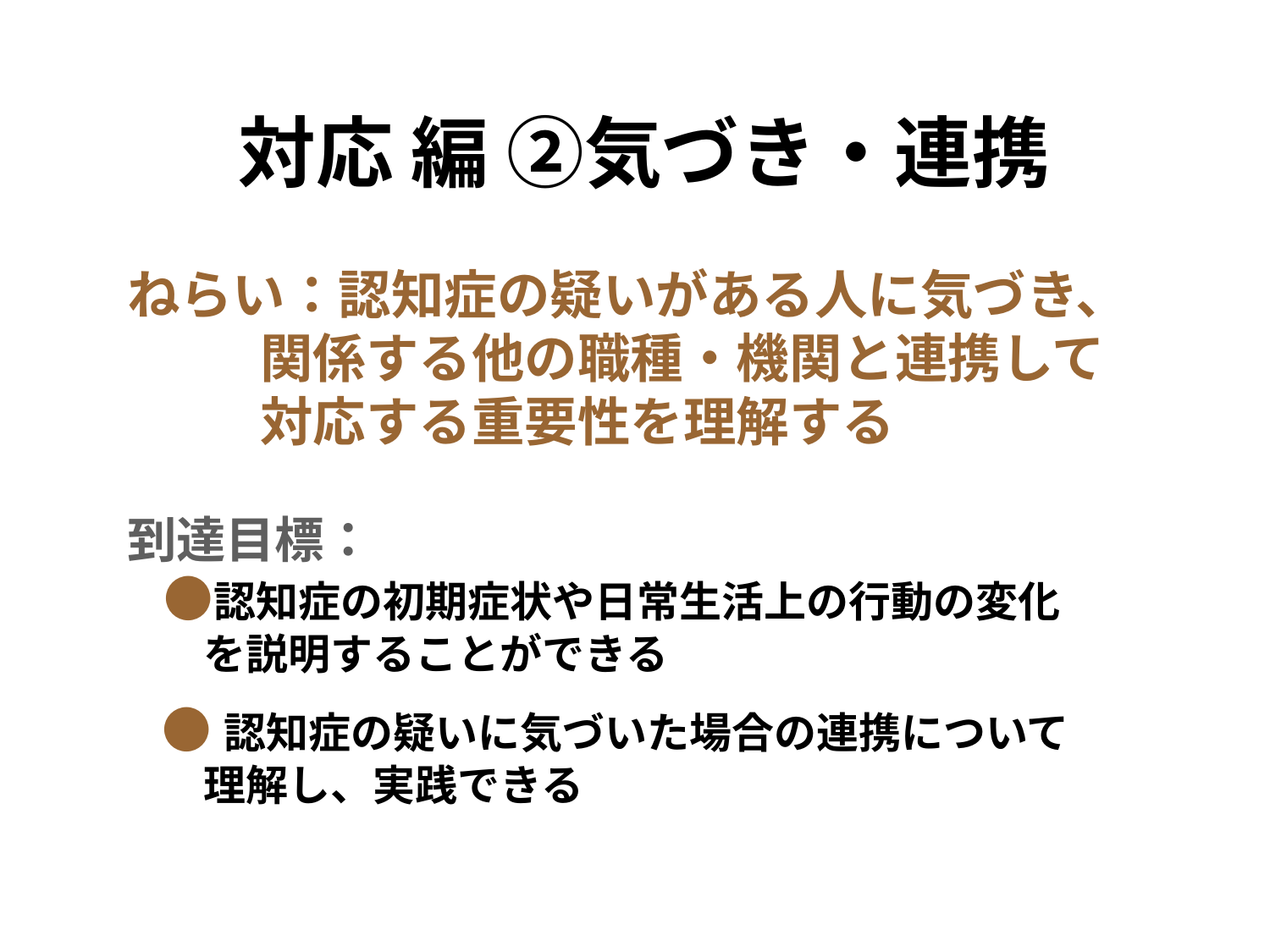

対応 編 ②気づき・連携
ねらい：認知症の疑いがある人に気づき、
          関係する他の職種・機関と連携して
          対応する重要性を理解する

到達目標：
    ●認知症の初期症状や日常生活上の行動の変化
       を説明することができる
    ●認知症の疑いに気づいた場合の連携について
       理解し、実践できる